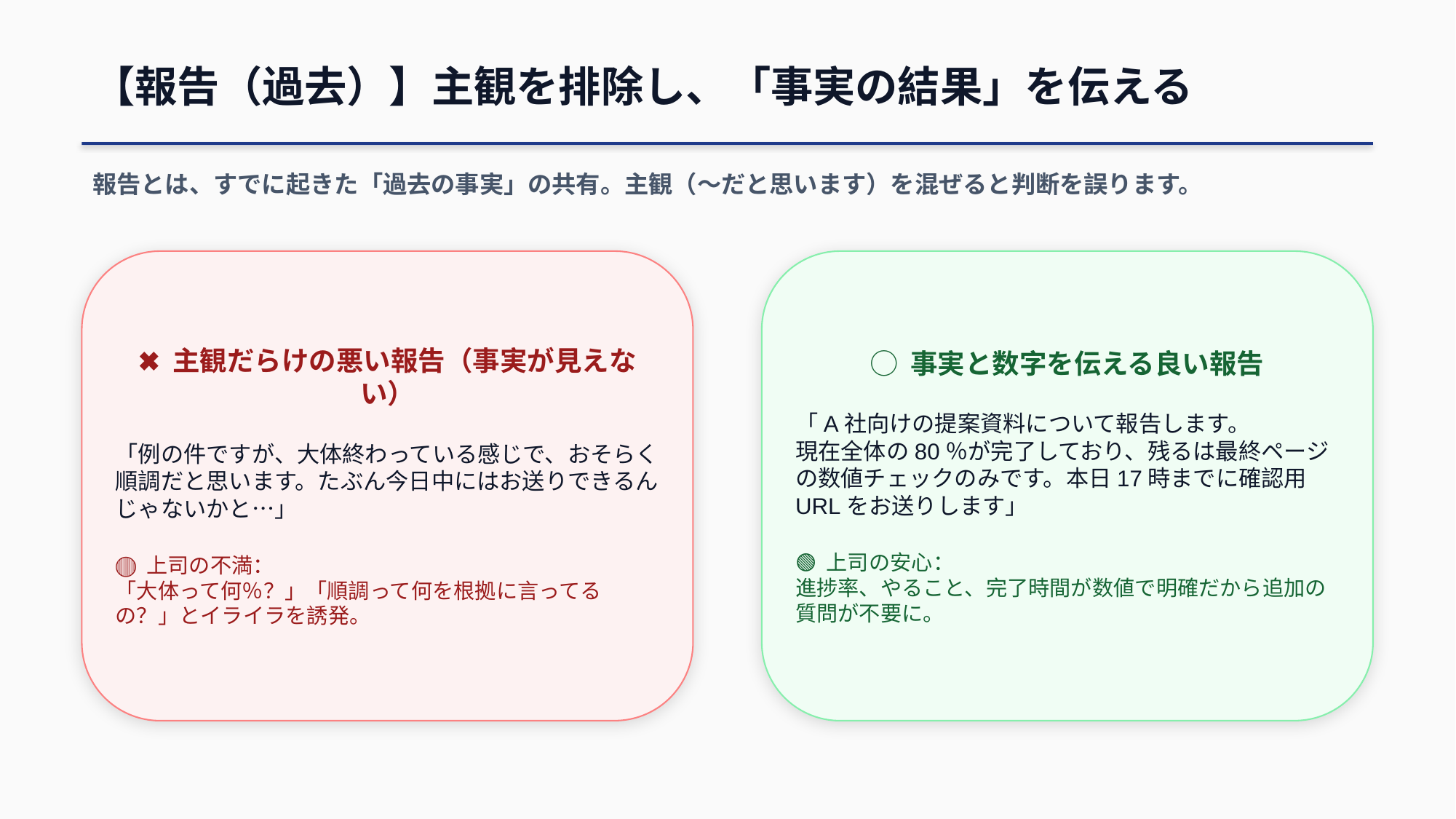

【報告（過去）】主観を排除し、「事実の結果」を伝える

報告とは、すでに起きた「過去の事実」の共有。主観（〜だと思います）を混ぜると判断を誤ります。
✖ 主観だらけの悪い報告（事実が見えない）
「例の件ですが、大体終わっている感じで、おそらく順調だと思います。たぶん今日中にはお送りできるんじゃないかと…」
🔴 上司の不満：
「大体って何％？」「順調って何を根拠に言ってるの？」とイライラを誘発。
◯ 事実と数字を伝える良い報告
「A社向けの提案資料について報告します。
現在全体の80％が完了しており、残るは最終ページの数値チェックのみです。本日17時までに確認用URLをお送りします」
🟢 上司の安心：
進捗率、やること、完了時間が数値で明確だから追加の質問が不要に。